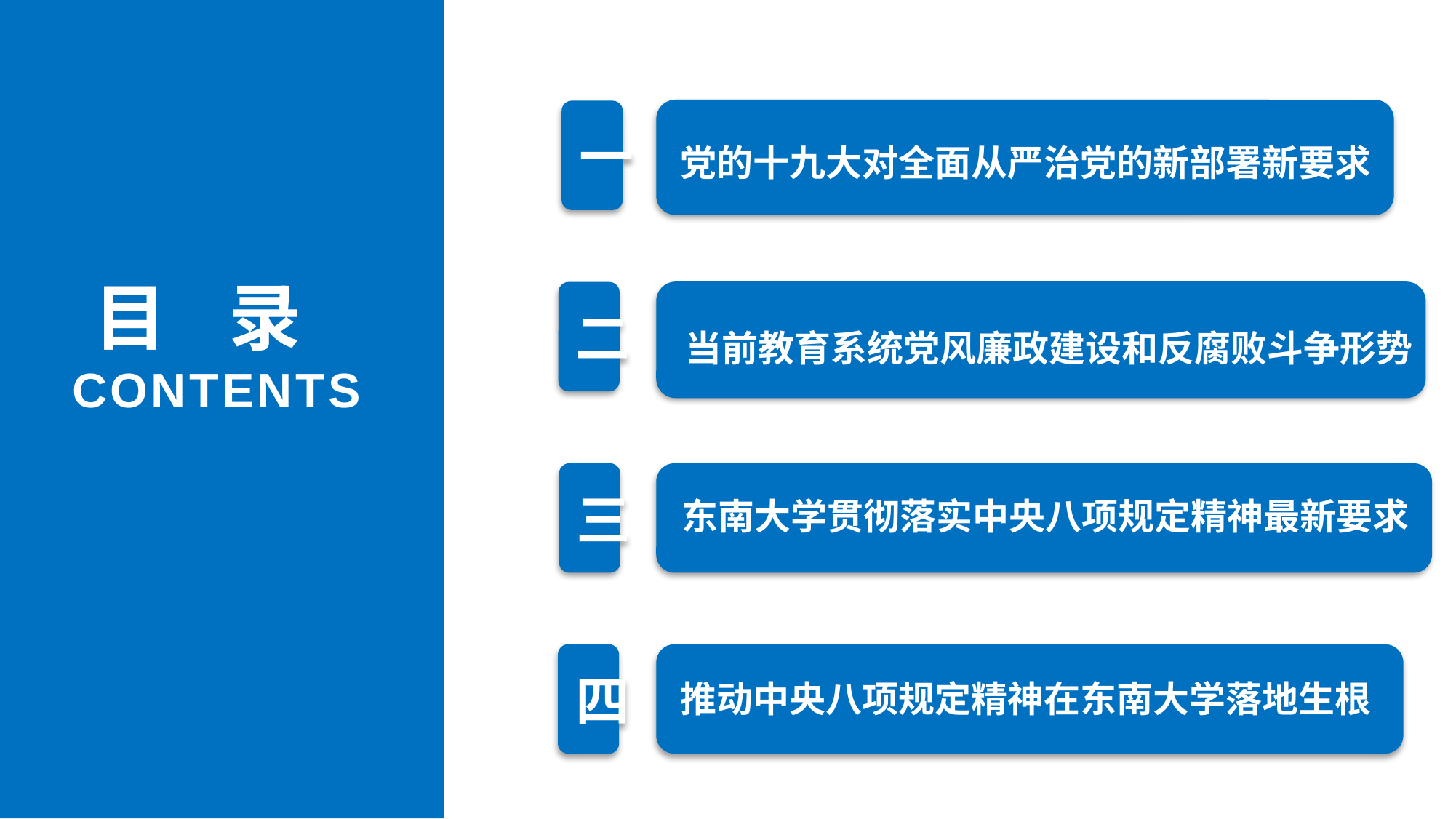

党的十九大对全面从严治党的新部署新要求
一
当前教育系统党风廉政建设和反腐败斗争形势
目   录
CONTENTS

当前教育系统党风廉政建设和反腐败斗争形势
二

东南大学贯彻落实中央八项规定精神最新要求
三
四

推动中央八项规定精神在东南大学落地生根